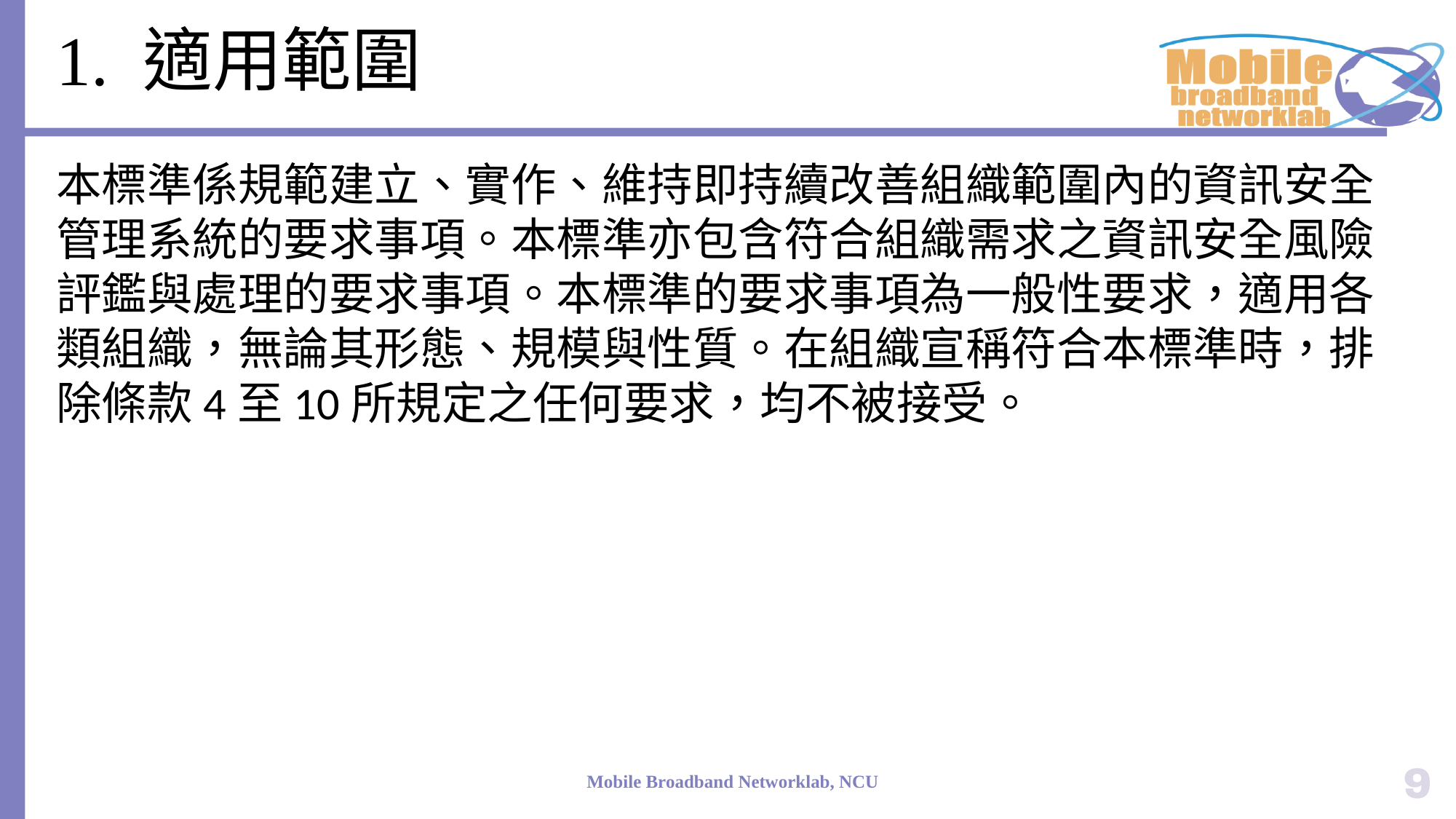

# 1. 適用範圍
本標準係規範建立、實作、維持即持續改善組織範圍內的資訊安全管理系統的要求事項。本標準亦包含符合組織需求之資訊安全風險評鑑與處理的要求事項。本標準的要求事項為一般性要求，適用各類組織，無論其形態、規模與性質。在組織宣稱符合本標準時，排除條款4至10所規定之任何要求，均不被接受。

9